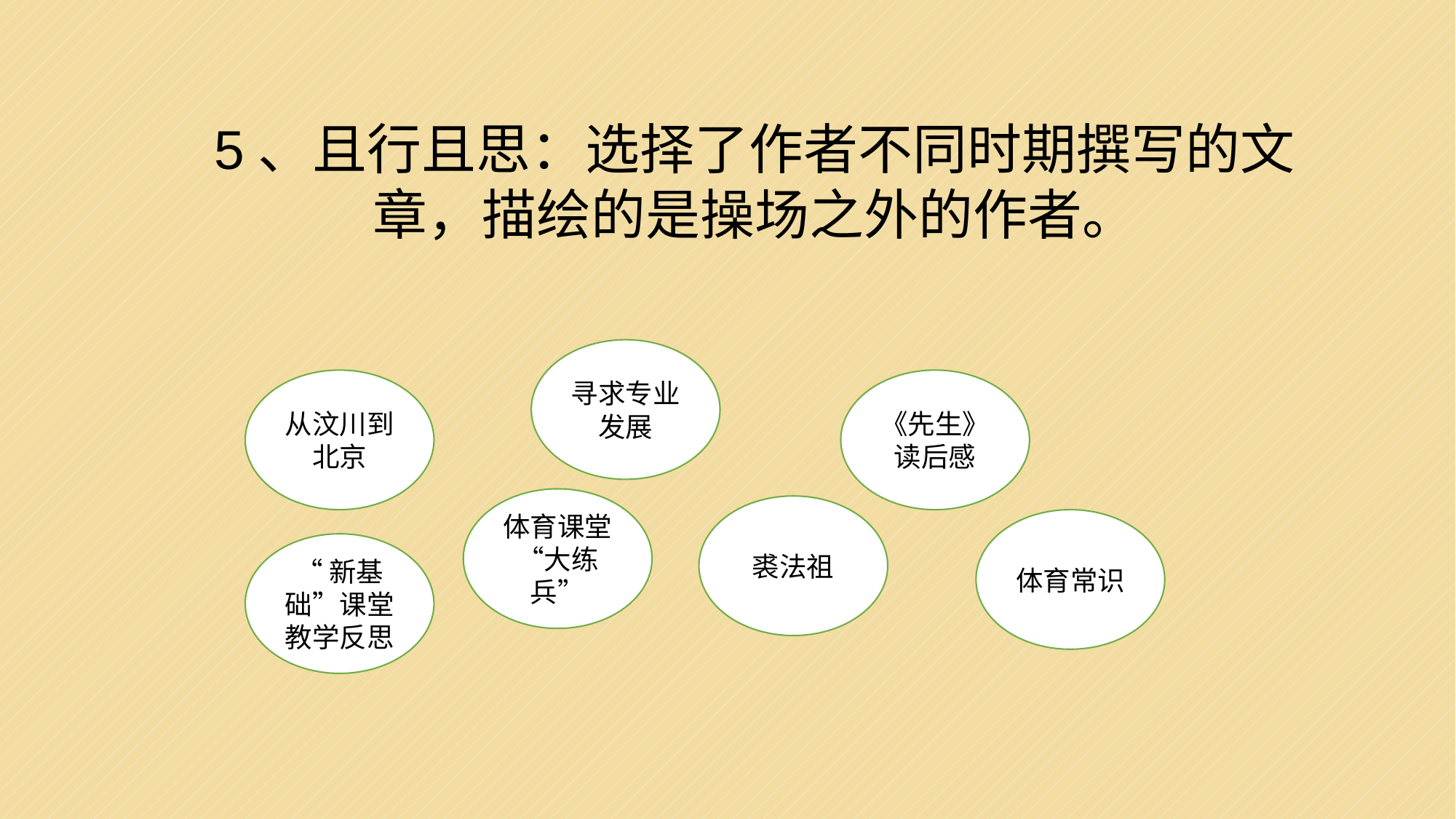

5、且行且思：选择了作者不同时期撰写的文章，描绘的是操场之外的作者。
寻求专业发展
从汶川到北京
《先生》读后感
体育课堂“大练兵”
裘法祖
体育常识
“新基础”课堂教学反思